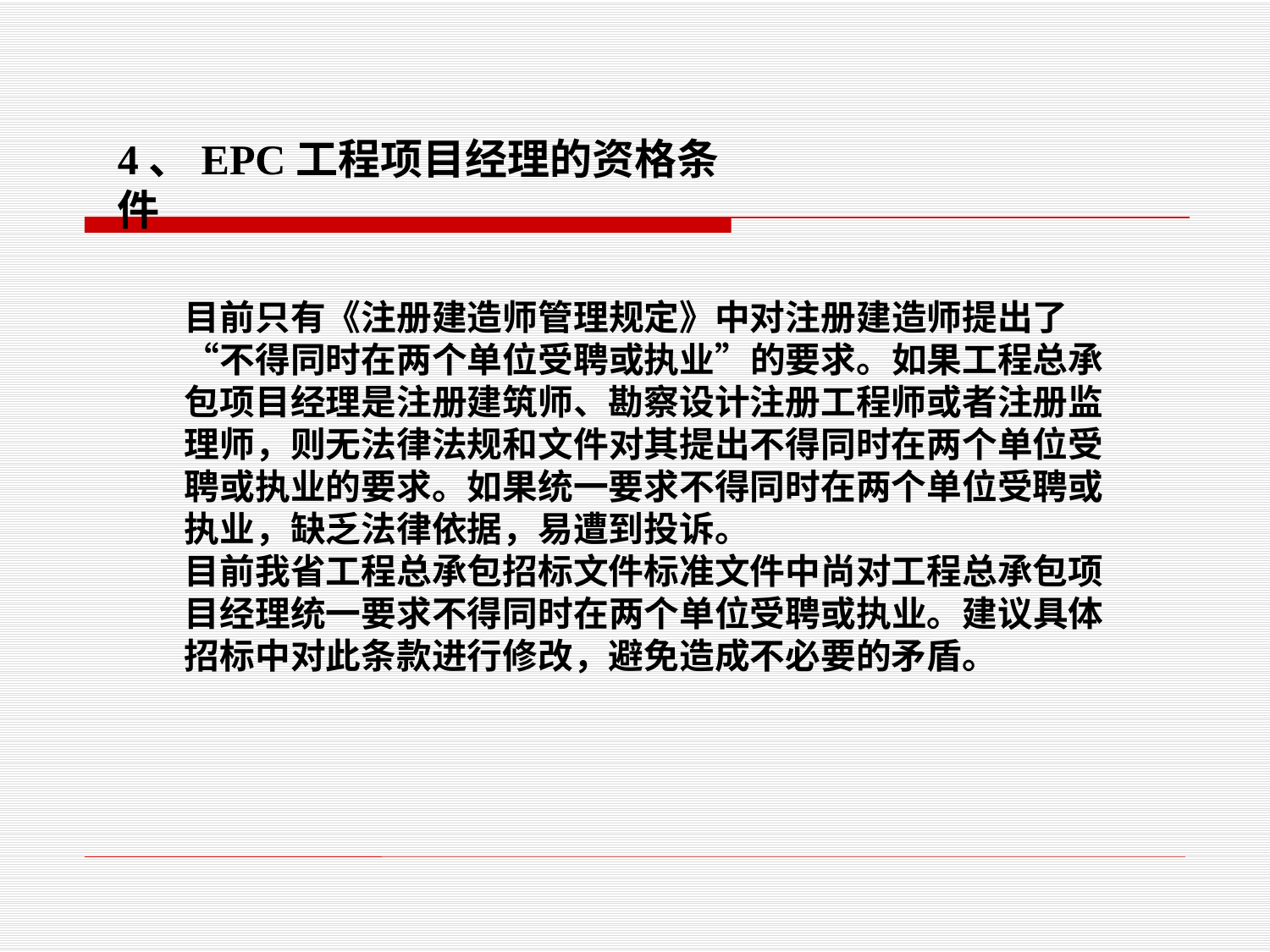

4、EPC工程项目经理的资格条件
目前只有《注册建造师管理规定》中对注册建造师提出了“不得同时在两个单位受聘或执业”的要求。如果工程总承包项目经理是注册建筑师、勘察设计注册工程师或者注册监理师，则无法律法规和文件对其提出不得同时在两个单位受聘或执业的要求。如果统一要求不得同时在两个单位受聘或执业，缺乏法律依据，易遭到投诉。
目前我省工程总承包招标文件标准文件中尚对工程总承包项目经理统一要求不得同时在两个单位受聘或执业。建议具体招标中对此条款进行修改，避免造成不必要的矛盾。